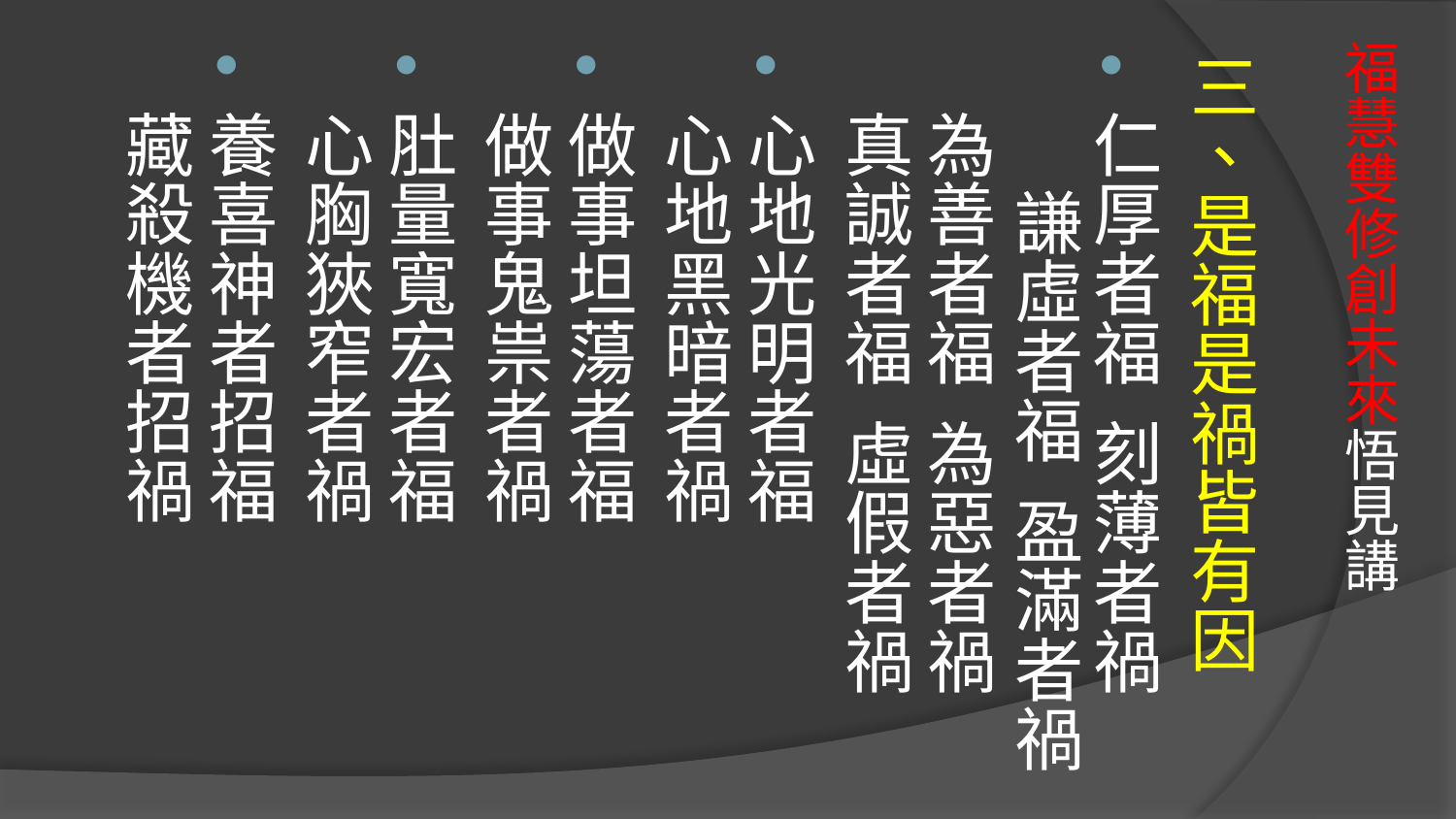

三、是福是禍皆有因
仁厚者福  刻薄者禍           謙虛者福  盈滿者禍
為善者福  為惡者禍 真誠者福  虛假者禍
心地光明者福            心地黑暗者禍
做事坦蕩者福              做事鬼祟者禍
肚量寬宏者福               心胸狹窄者禍
養喜神者招福             藏殺機者招禍

# 福慧雙修創未來悟見講